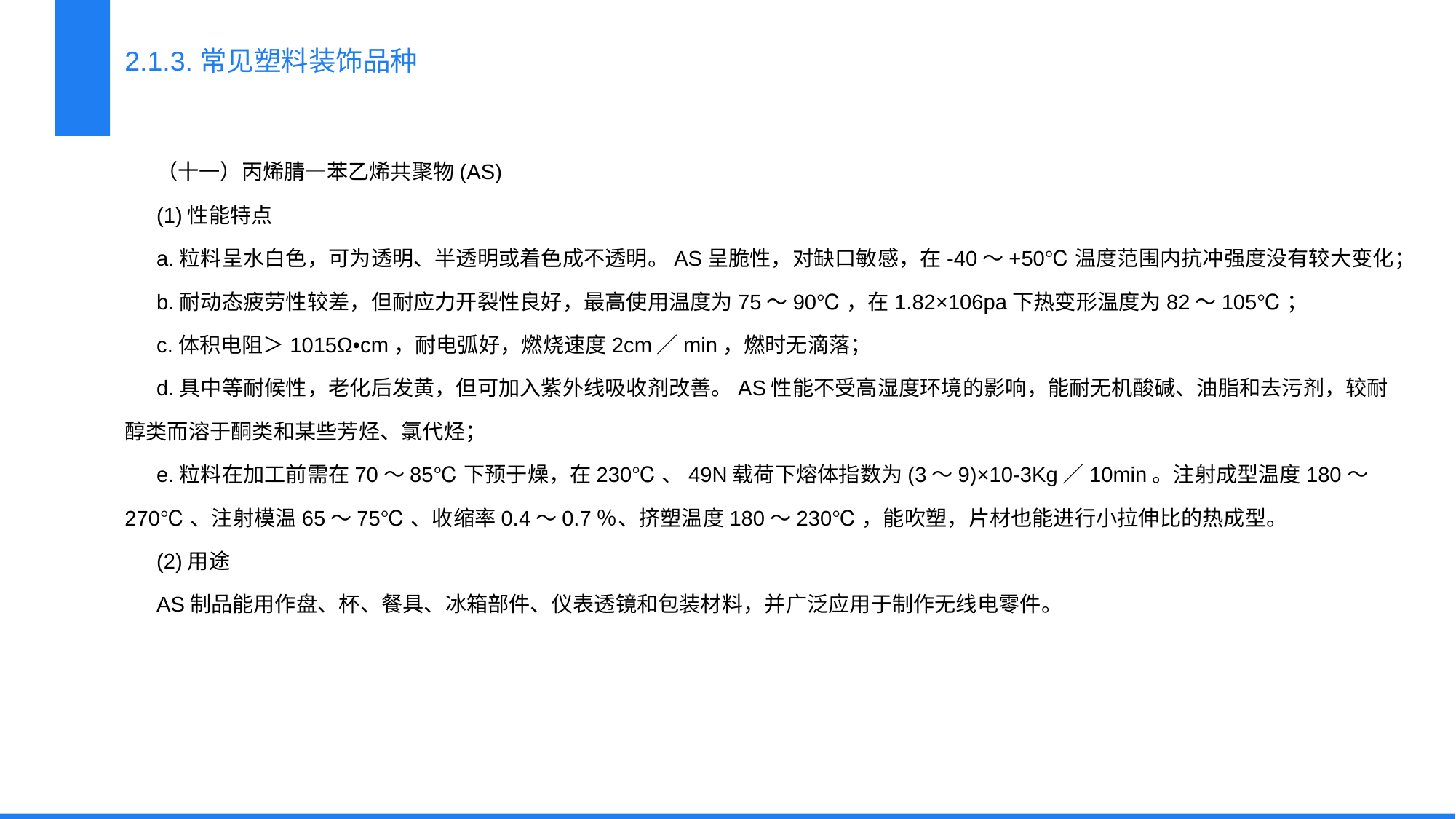

2.1.3.常见塑料装饰品种
（十一）丙烯腈—苯乙烯共聚物(AS)
(1)性能特点
a.粒料呈水白色，可为透明、半透明或着色成不透明。AS呈脆性，对缺口敏感，在-40～+50℃温度范围内抗冲强度没有较大变化；
b.耐动态疲劳性较差，但耐应力开裂性良好，最高使用温度为75～90℃，在1.82×106pa下热变形温度为82～105℃；
c.体积电阻＞1015Ω•cm，耐电弧好，燃烧速度2cm／min，燃时无滴落；
d.具中等耐候性，老化后发黄，但可加入紫外线吸收剂改善。AS性能不受高湿度环境的影响，能耐无机酸碱、油脂和去污剂，较耐醇类而溶于酮类和某些芳烃、氯代烃；
e.粒料在加工前需在70～85℃下预于燥，在230℃、49N载荷下熔体指数为(3～9)×10-3Kg／10min。注射成型温度180～270℃、注射模温65～75℃、收缩率0.4～0.7％、挤塑温度180～230℃，能吹塑，片材也能进行小拉伸比的热成型。
(2)用途
AS制品能用作盘、杯、餐具、冰箱部件、仪表透镜和包装材料，并广泛应用于制作无线电零件。